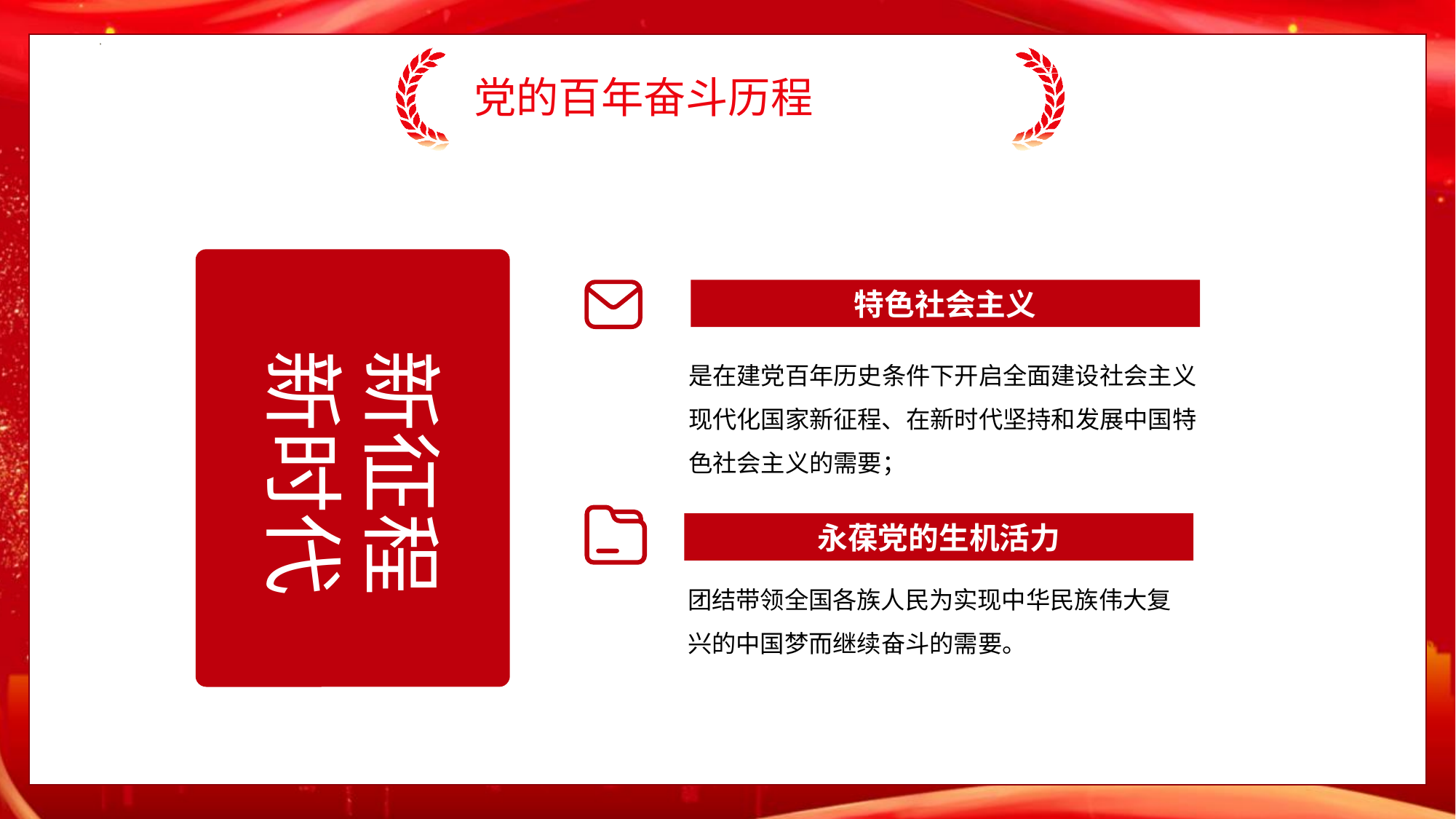

党的百年奋斗历程

特色社会主义
新征程
新时代
是在建党百年历史条件下开启全面建设社会主义现代化国家新征程、在新时代坚持和发展中国特色社会主义的需要；

永葆党的生机活力
团结带领全国各族人民为实现中华民族伟大复兴的中国梦而继续奋斗的需要。